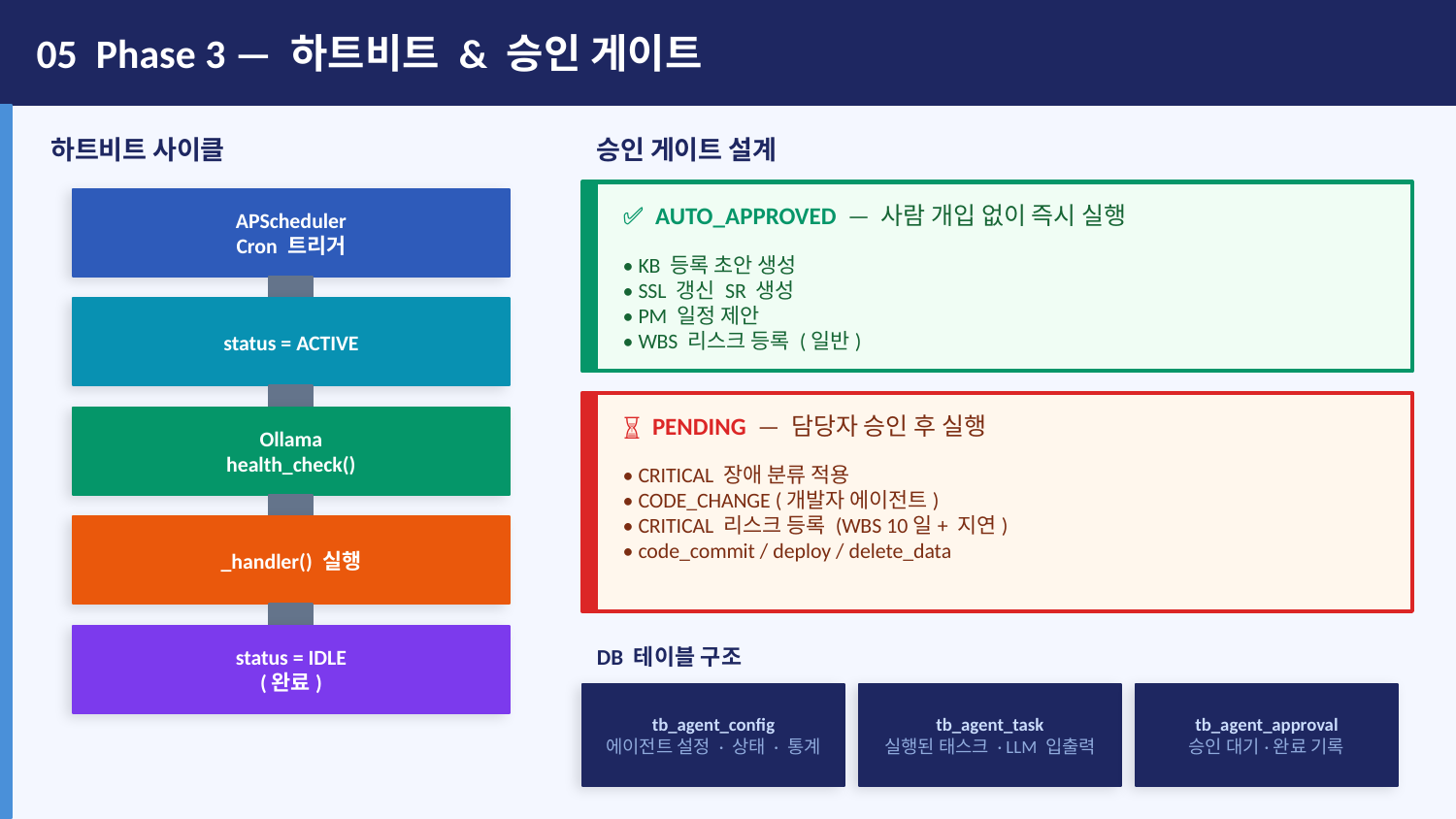

05  Phase 3 — 하트비트 & 승인 게이트

하트비트 사이클
승인 게이트 설계

APScheduler
Cron 트리거
✅  AUTO_APPROVED  — 사람 개입 없이 즉시 실행
• KB 등록 초안 생성
• SSL 갱신 SR 생성
• PM 일정 제안
• WBS 리스크 등록 (일반)

status = ACTIVE

⏳  PENDING  — 담당자 승인 후 실행

Ollama
health_check()
• CRITICAL 장애 분류 적용
• CODE_CHANGE (개발자 에이전트)
• CRITICAL 리스크 등록 (WBS 10일+ 지연)
• code_commit / deploy / delete_data

_handler() 실행

status = IDLE
(완료)
DB 테이블 구조

tb_agent_config
에이전트 설정 · 상태 · 통계
tb_agent_task
실행된 태스크 · LLM 입출력
tb_agent_approval
승인 대기·완료 기록